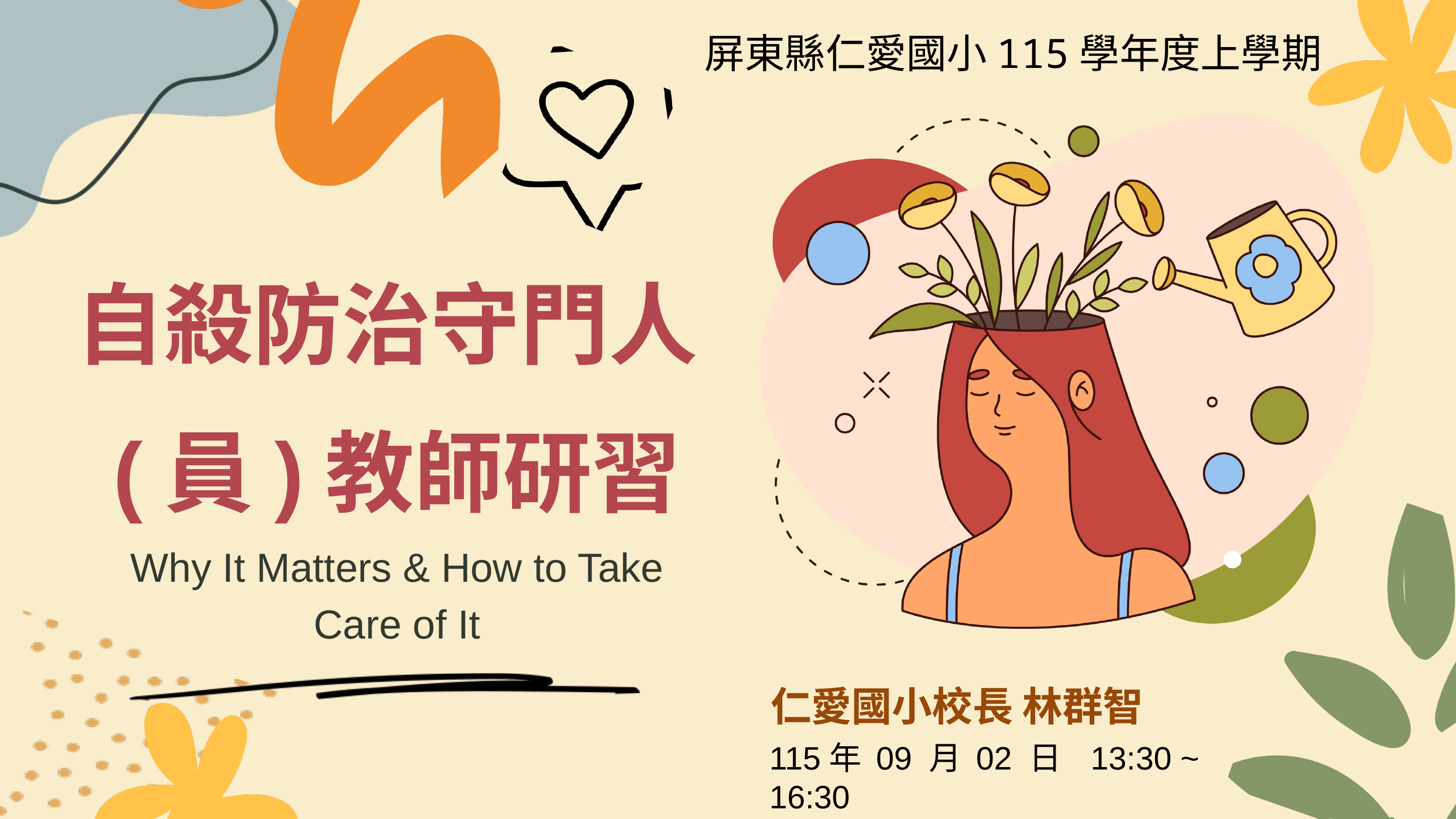

屏東縣仁愛國小115學年度上學期

自殺防治守門人(員)教師研習

Why It Matters & How to Take Care of It

仁愛國小校長 林群智

115年 09 月 02 日   13:30 ~ 16:30